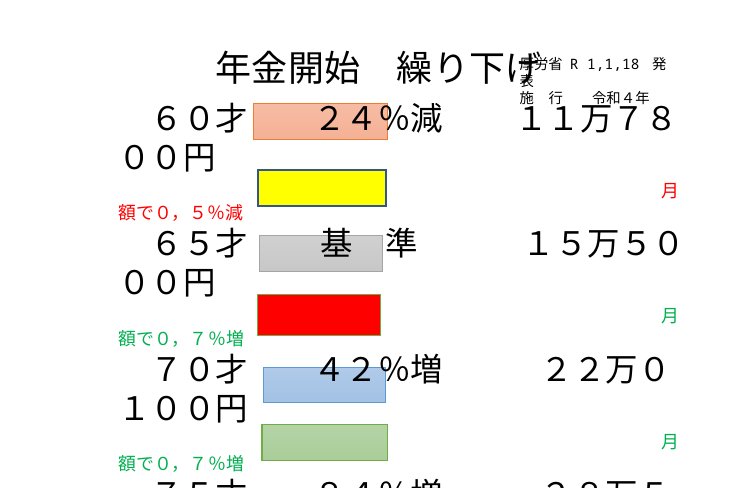

年金開始　繰り下げ

　６０才　　２４％減 　　１１万７８００円
　　　　　　　　　　　　　　　　　　　　　　　　　月額で０，５％減
　６５才　　 基　準　 　　１５万５０００円
　　　　　　　　　　　　　　　　　　　　　　　　　月額で０，７％増
　７０才　　４２％増　　　２２万０１００円
　　　　　　　　　　　　　　　　　　　　　　　　　月額で０，７％増
　７５才　　８４％増　　　２８万５２００円
　　                                       　　　　月額で０，７％増
  ８０才　　８８%増　 　　２９万１４００円
　　　　　　　　　　　　　　　　　　　　　　　　　　　　　　月額で　０，７％増
　９０才　　 95%増　 　　３０万２２５０円
厚労省 R 1,1,18 発表
施　行　　令和４年